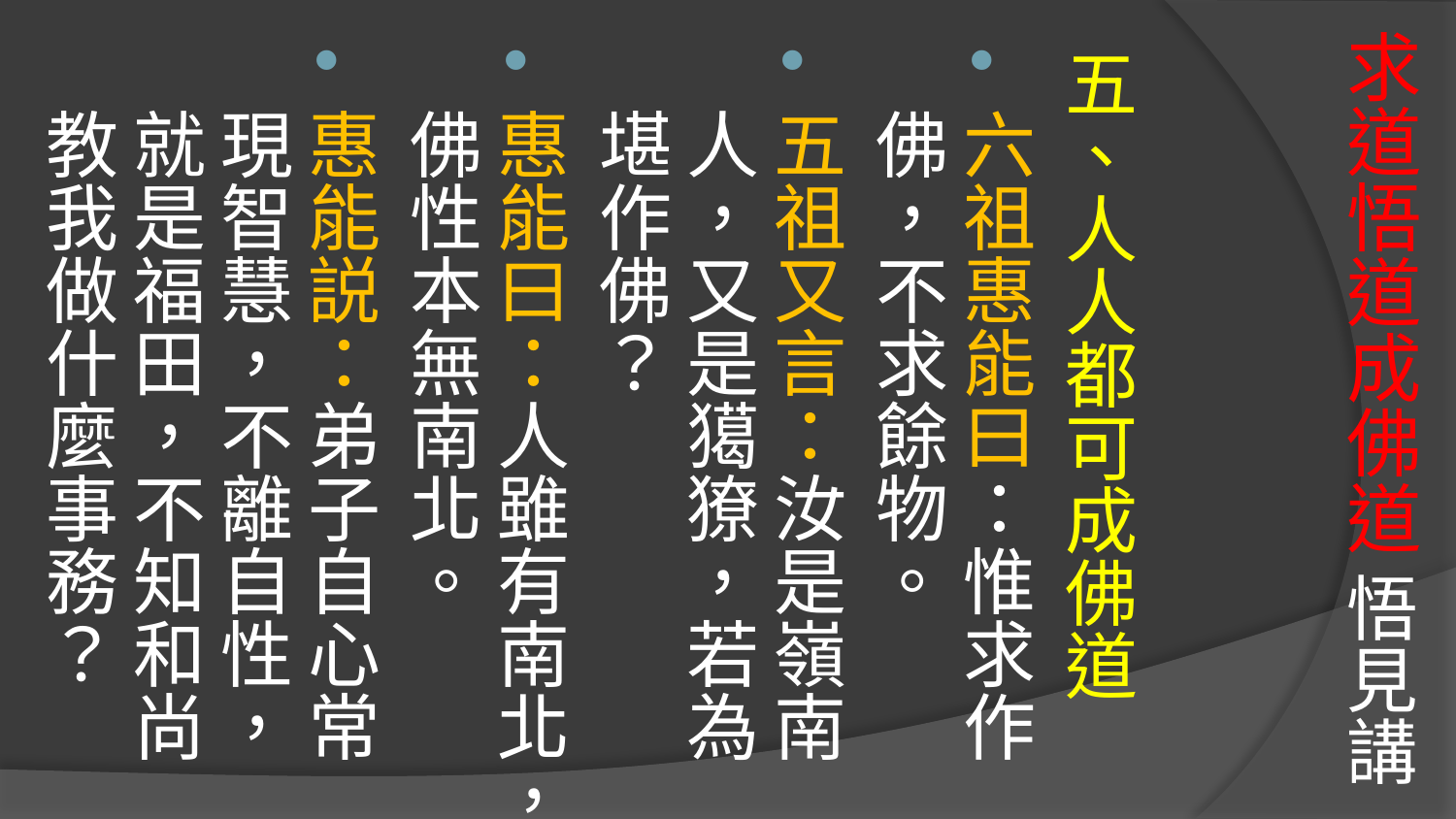

# 求道悟道成佛道 悟見講
五、人人都可成佛道
六祖惠能曰：惟求作佛，不求餘物。
五祖又言：汝是嶺南人，又是獦獠，若為堪作佛？
惠能曰：人雖有南北，佛性本無南北。
惠能説：弟子自心常現智慧，不離自性，就是福田，不知和尚教我做什麼事務？